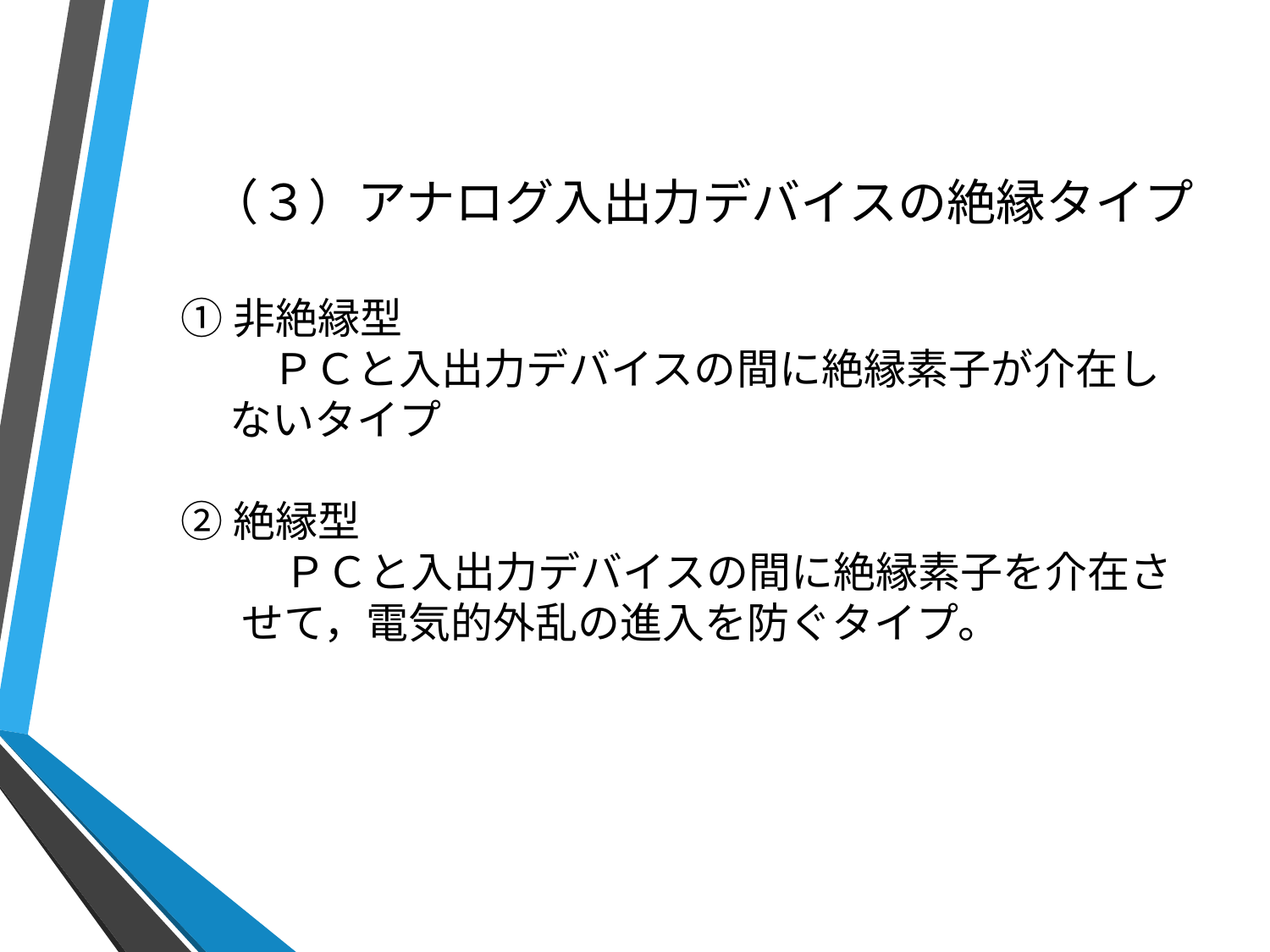

# （３）アナログ入出力デバイスの絶縁タイプ
①非絶縁型
　ＰＣと入出力デバイスの間に絶縁素子が介在しないタイプ

②絶縁型
　ＰＣと入出力デバイスの間に絶縁素子を介在させて，電気的外乱の進入を防ぐタイプ。